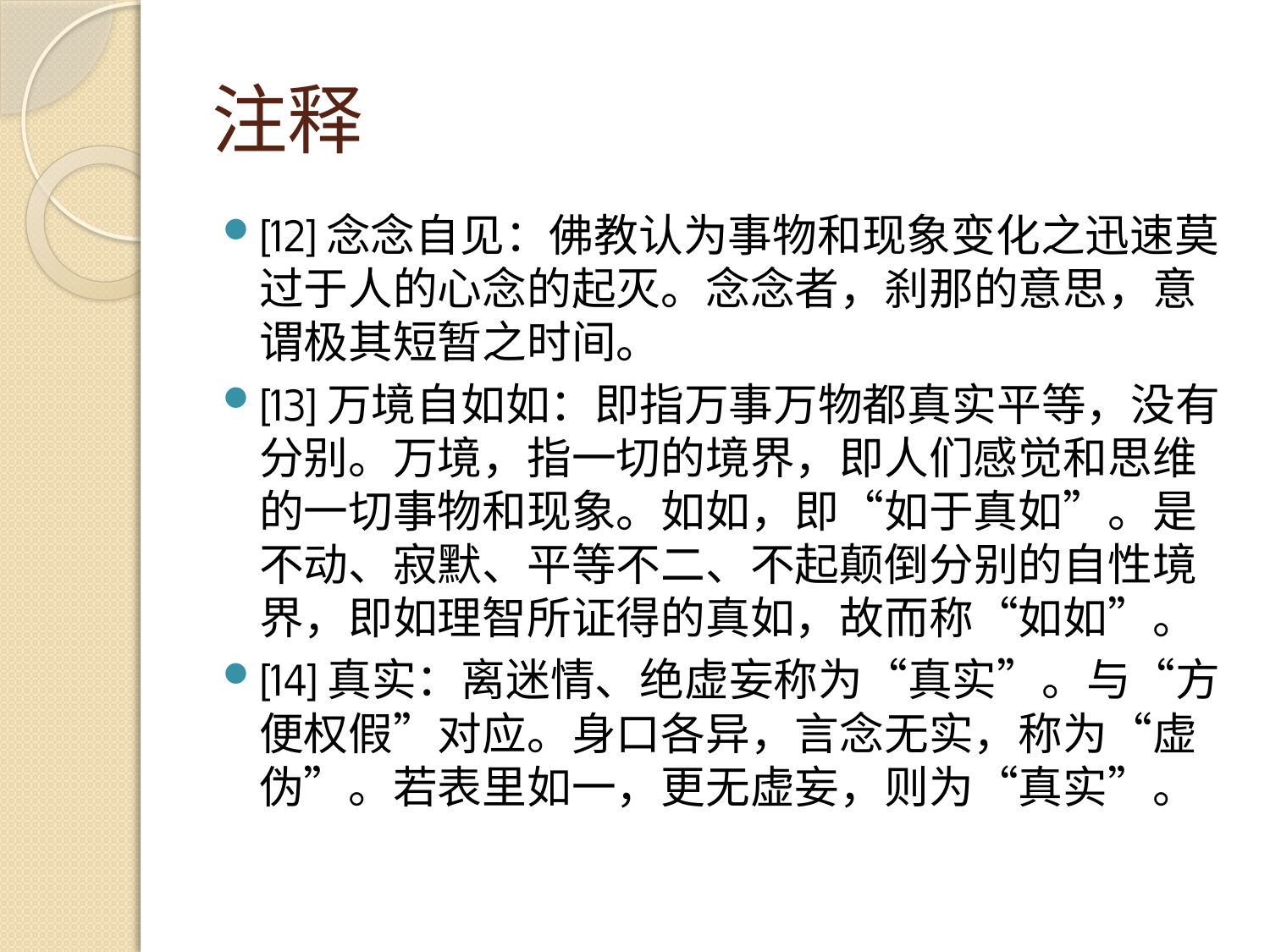

# 注释
[12]念念自见：佛教认为事物和现象变化之迅速莫过于人的心念的起灭。念念者，刹那的意思，意谓极其短暂之时间。
[13]万境自如如：即指万事万物都真实平等，没有分别。万境，指一切的境界，即人们感觉和思维的一切事物和现象。如如，即“如于真如”。是不动、寂默、平等不二、不起颠倒分别的自性境界，即如理智所证得的真如，故而称“如如”。
[14]真实：离迷情、绝虚妄称为“真实”。与“方便权假”对应。身口各异，言念无实，称为“虚伪”。若表里如一，更无虚妄，则为“真实”。